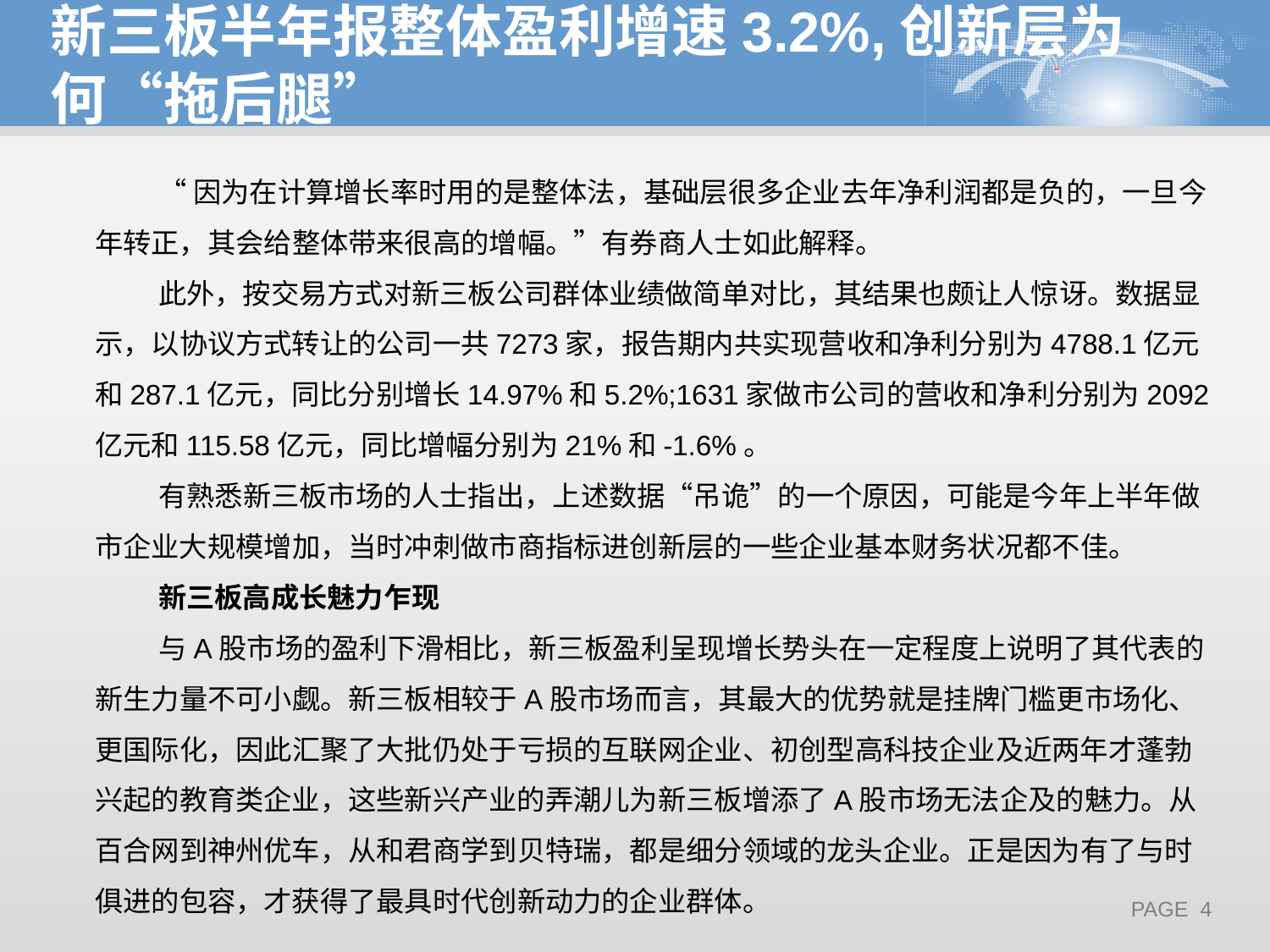

新三板半年报整体盈利增速3.2%,创新层为何“拖后腿”
“因为在计算增长率时用的是整体法，基础层很多企业去年净利润都是负的，一旦今年转正，其会给整体带来很高的增幅。”有券商人士如此解释。
此外，按交易方式对新三板公司群体业绩做简单对比，其结果也颇让人惊讶。数据显示，以协议方式转让的公司一共7273家，报告期内共实现营收和净利分别为4788.1亿元和287.1亿元，同比分别增长14.97%和5.2%;1631家做市公司的营收和净利分别为2092亿元和115.58亿元，同比增幅分别为21%和-1.6%。
有熟悉新三板市场的人士指出，上述数据“吊诡”的一个原因，可能是今年上半年做市企业大规模增加，当时冲刺做市商指标进创新层的一些企业基本财务状况都不佳。
新三板高成长魅力乍现
与A股市场的盈利下滑相比，新三板盈利呈现增长势头在一定程度上说明了其代表的新生力量不可小觑。新三板相较于A股市场而言，其最大的优势就是挂牌门槛更市场化、更国际化，因此汇聚了大批仍处于亏损的互联网企业、初创型高科技企业及近两年才蓬勃兴起的教育类企业，这些新兴产业的弄潮儿为新三板增添了A股市场无法企及的魅力。从百合网到神州优车，从和君商学到贝特瑞，都是细分领域的龙头企业。正是因为有了与时俱进的包容，才获得了最具时代创新动力的企业群体。